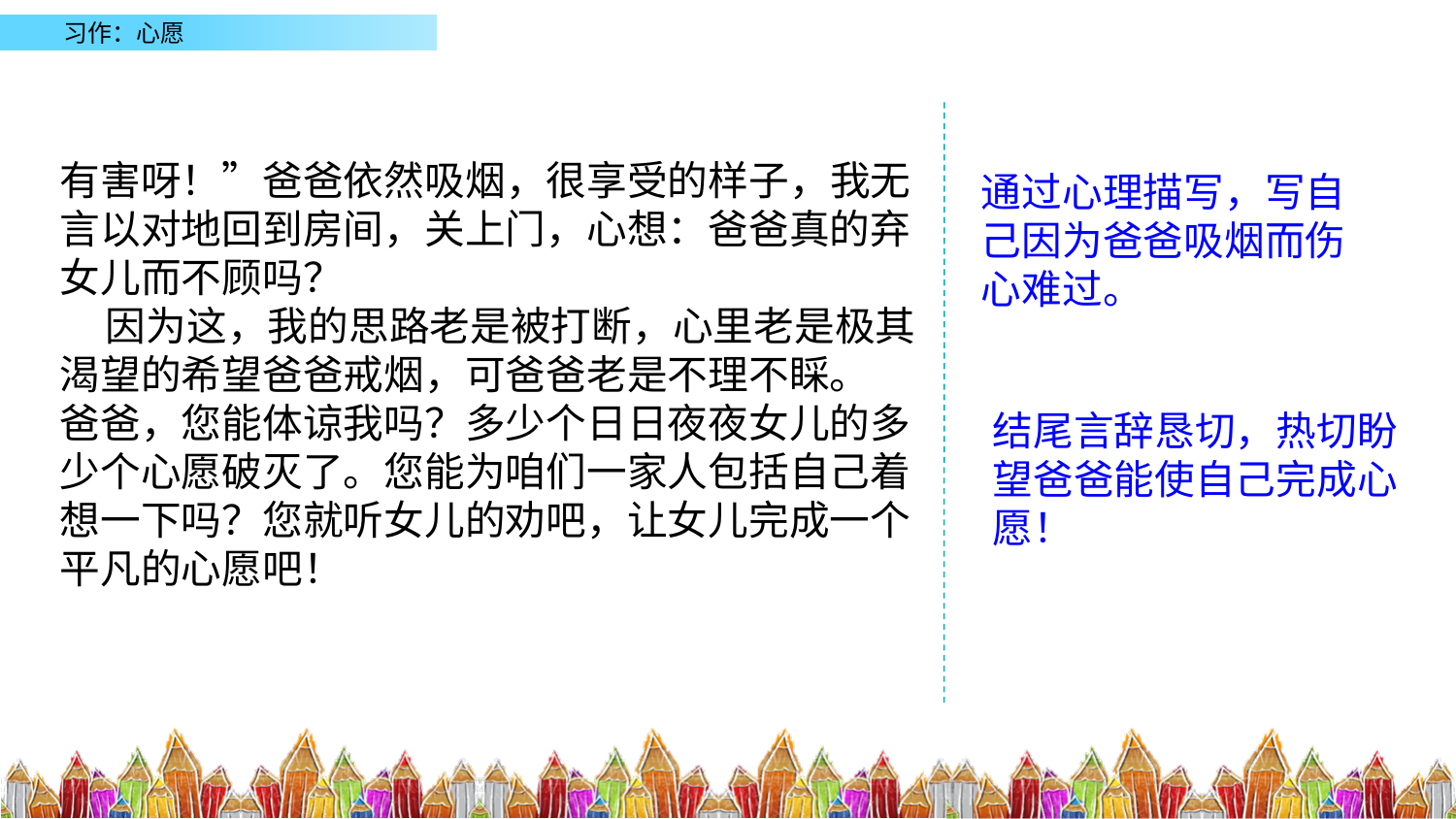

有害呀！”爸爸依然吸烟，很享受的样子，我无言以对地回到房间，关上门，心想：爸爸真的弃女儿而不顾吗？
    因为这，我的思路老是被打断，心里老是极其渴望的希望爸爸戒烟，可爸爸老是不理不睬。
爸爸，您能体谅我吗？多少个日日夜夜女儿的多少个心愿破灭了。您能为咱们一家人包括自己着想一下吗？您就听女儿的劝吧，让女儿完成一个平凡的心愿吧！
通过心理描写，写自己因为爸爸吸烟而伤心难过。
结尾言辞恳切，热切盼望爸爸能使自己完成心愿！